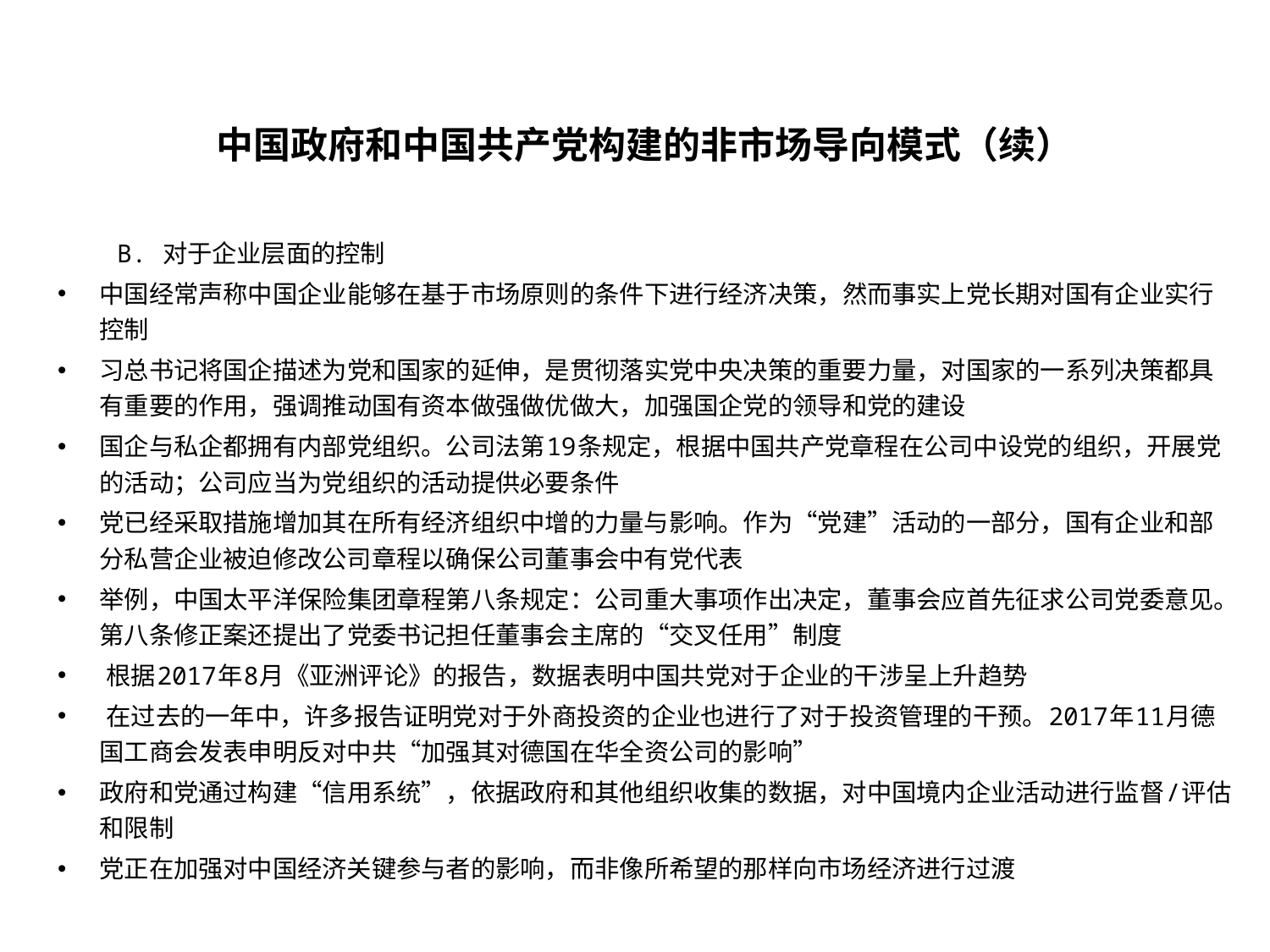

中国政府和中国共产党构建的非市场导向模式（续）

    B. 对于企业层面的控制
中国经常声称中国企业能够在基于市场原则的条件下进行经济决策，然而事实上党长期对国有企业实行控制
习总书记将国企描述为党和国家的延伸，是贯彻落实党中央决策的重要力量，对国家的一系列决策都具有重要的作用，强调推动国有资本做强做优做大，加强国企党的领导和党的建设
国企与私企都拥有内部党组织。公司法第19条规定，根据中国共产党章程在公司中设党的组织，开展党的活动；公司应当为党组织的活动提供必要条件
党已经采取措施增加其在所有经济组织中增的力量与影响。作为“党建”活动的一部分，国有企业和部分私营企业被迫修改公司章程以确保公司董事会中有党代表
举例，中国太平洋保险集团章程第八条规定：公司重大事项作出决定，董事会应首先征求公司党委意见。第八条修正案还提出了党委书记担任董事会主席的“交叉任用”制度
 根据2017年8月《亚洲评论》的报告，数据表明中国共党对于企业的干涉呈上升趋势
 在过去的一年中，许多报告证明党对于外商投资的企业也进行了对于投资管理的干预。2017年11月德国工商会发表申明反对中共“加强其对德国在华全资公司的影响”
政府和党通过构建“信用系统”，依据政府和其他组织收集的数据，对中国境内企业活动进行监督/评估和限制
党正在加强对中国经济关键参与者的影响，而非像所希望的那样向市场经济进行过渡
IWEP